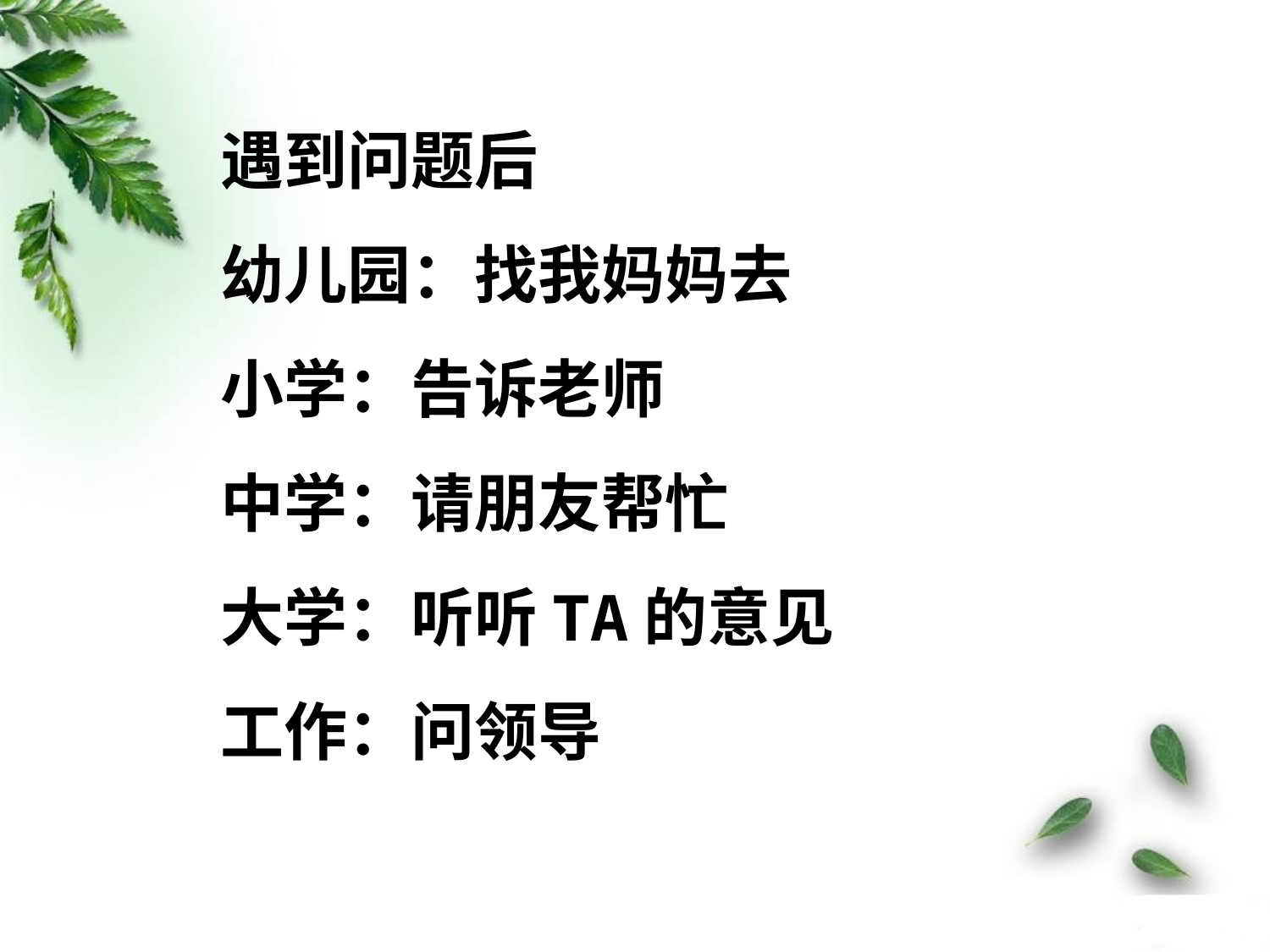

遇到问题后
幼儿园：找我妈妈去
小学：告诉老师
中学：请朋友帮忙
大学：听听TA的意见
工作：问领导